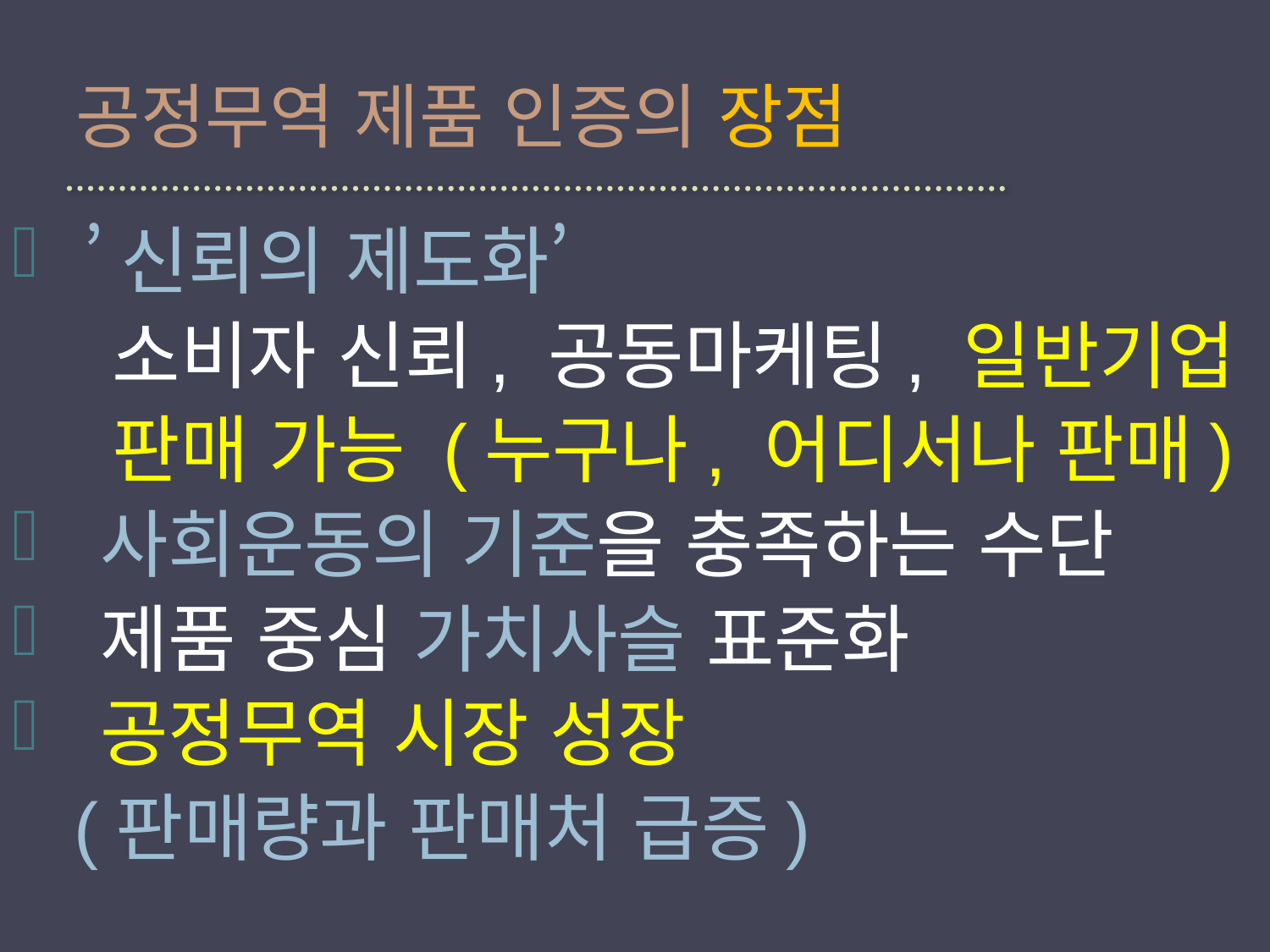

# 공정무역 제품 인증의 장점
 ’신뢰의 제도화’
    소비자 신뢰, 공동마케팅, 일반기업
    판매 가능 (누구나, 어디서나 판매)
 사회운동의 기준을 충족하는 수단
 제품 중심 가치사슬 표준화
 공정무역 시장 성장
   (판매량과 판매처 급증)